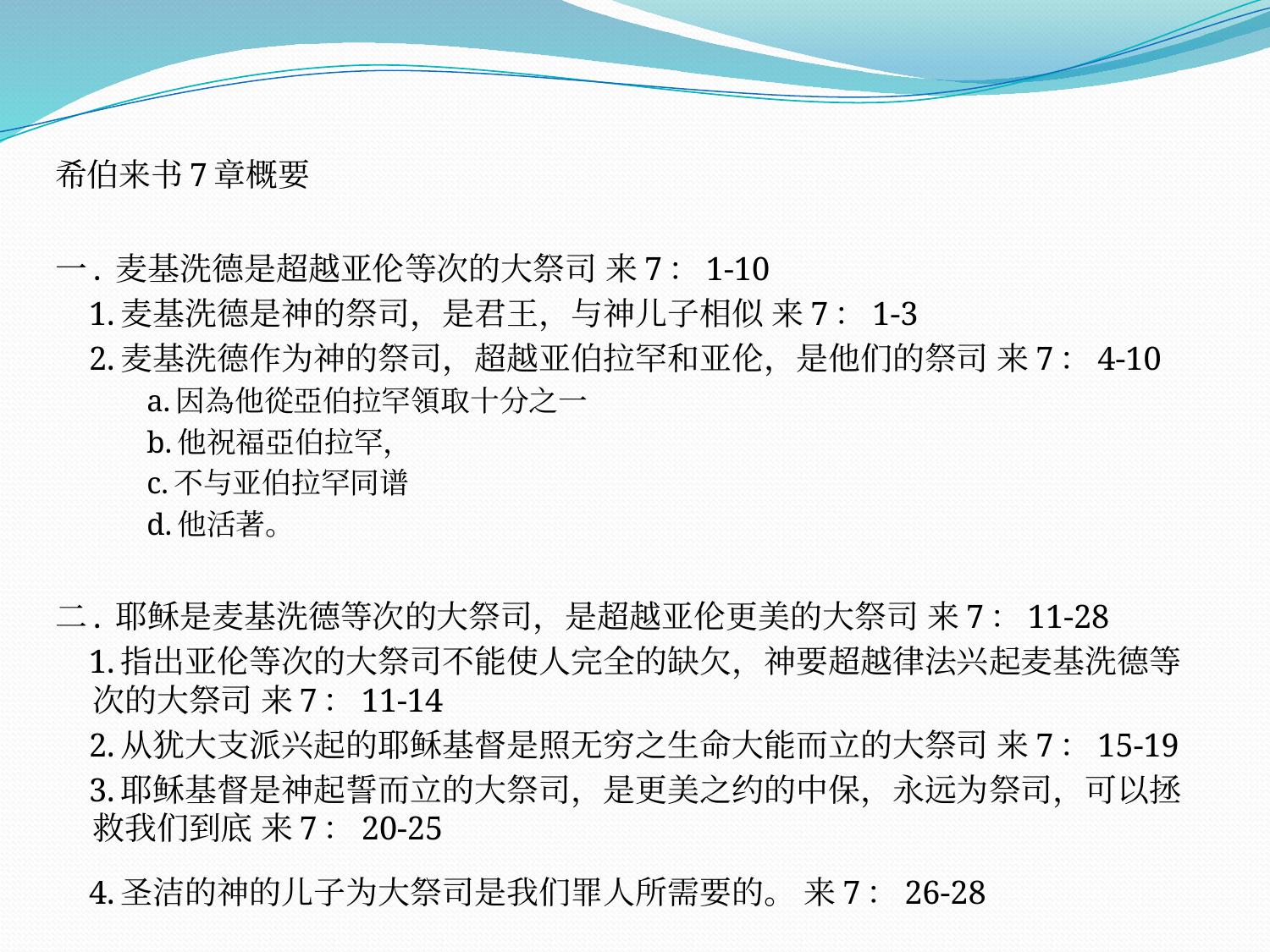

希伯来书7章概要

一. 麦基洗德是超越亚伦等次的大祭司 来7：1-10
    1.麦基洗德是神的祭司，是君王，与神儿子相似 来7：1-3
    2.麦基洗德作为神的祭司，超越亚伯拉罕和亚伦，是他们的祭司 来7：4-10
     a.因為他從亞伯拉罕領取十分之一
     b.他祝福亞伯拉罕，
     c.不与亚伯拉罕同谱
     d.他活著。

二. 耶稣是麦基洗德等次的大祭司，是超越亚伦更美的大祭司 来7：11-28
    1.指出亚伦等次的大祭司不能使人完全的缺欠，神要超越律法兴起麦基洗德等次的大祭司 来7：11-14
    2.从犹大支派兴起的耶稣基督是照无穷之生命大能而立的大祭司 来7：15-19
    3.耶稣基督是神起誓而立的大祭司，是更美之约的中保，永远为祭司，可以拯救我们到底 来7：20-25
    4.圣洁的神的儿子为大祭司是我们罪人所需要的。 来7：26-28